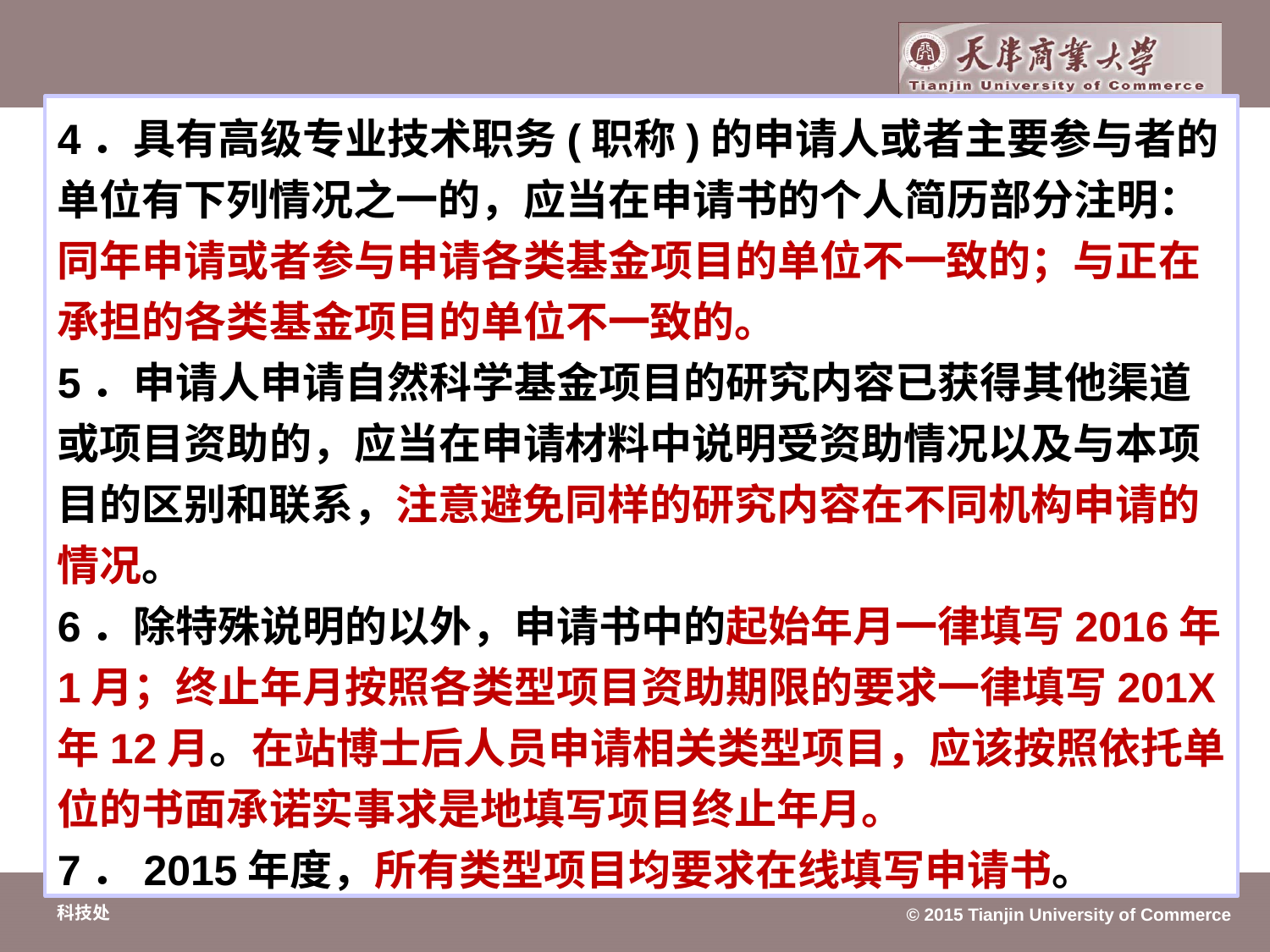

4．具有高级专业技术职务(职称)的申请人或者主要参与者的单位有下列情况之一的，应当在申请书的个人简历部分注明：同年申请或者参与申请各类基金项目的单位不一致的；与正在承担的各类基金项目的单位不一致的。
5．申请人申请自然科学基金项目的研究内容已获得其他渠道或项目资助的，应当在申请材料中说明受资助情况以及与本项目的区别和联系，注意避免同样的研究内容在不同机构申请的情况。
6．除特殊说明的以外，申请书中的起始年月一律填写2016年1月；终止年月按照各类型项目资助期限的要求一律填写201X年12月。在站博士后人员申请相关类型项目，应该按照依托单位的书面承诺实事求是地填写项目终止年月。
7．2015年度，所有类型项目均要求在线填写申请书。